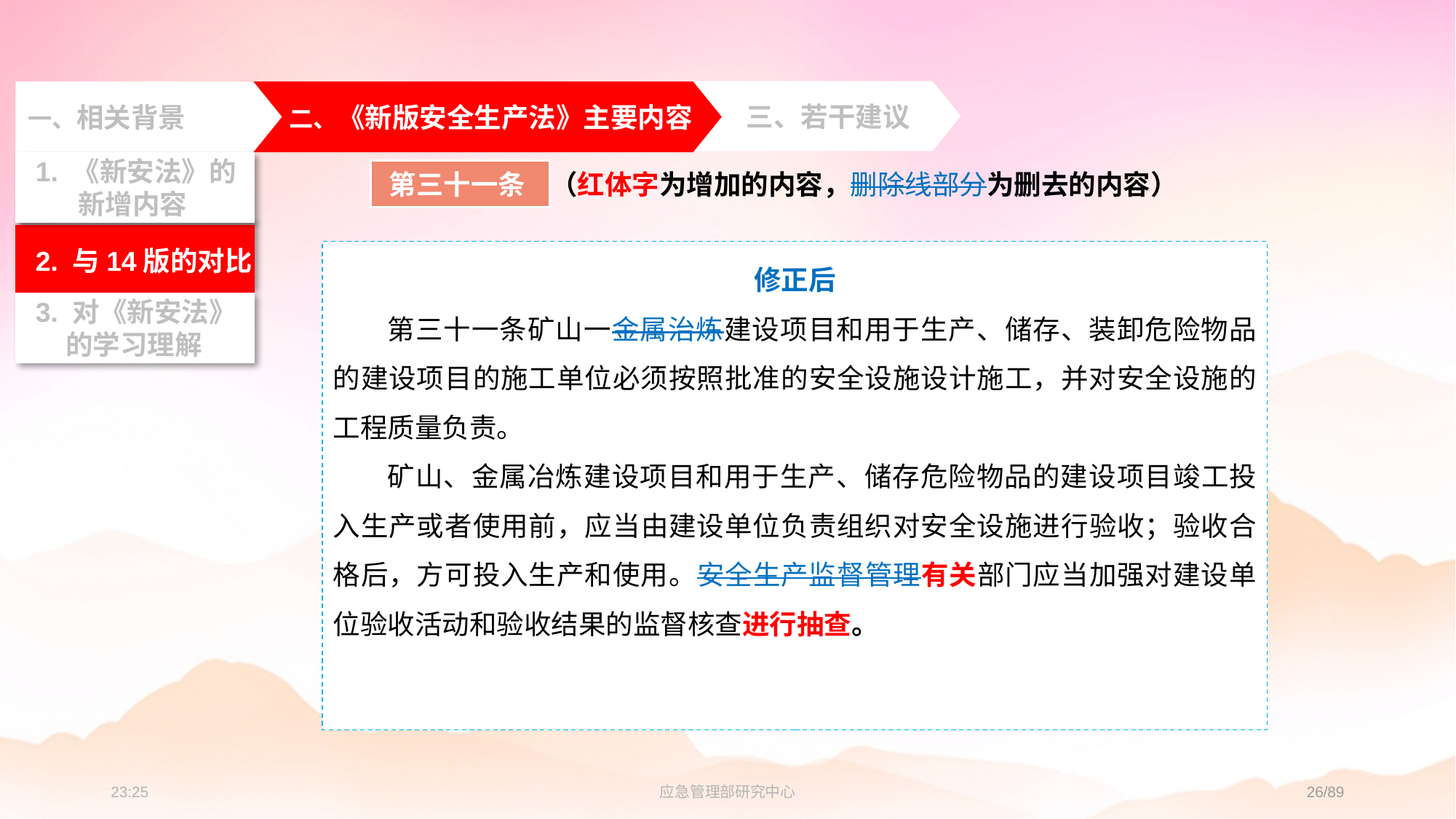

三、若干建议
一、相关背景
     二、《新版安全生产法》主要内容
 2. 与14版的对比
 3. 对《新安法》
     的学习理解
 1. 《新安法》的
       新增内容
第三十一条
（红体字为增加的内容，删除线部分为删去的内容）
修正后
第三十一条矿山一金属治炼建设项目和用于生产、储存、装卸危险物品的建设项目的施工单位必须按照批准的安全设施设计施工，并对安全设施的工程质量负责。
矿山、金属冶炼建设项目和用于生产、储存危险物品的建设项目竣工投入生产或者使用前，应当由建设单位负责组织对安全设施进行验收；验收合格后，方可投入生产和使用。安全生产监督管理有关部门应当加强对建设单位验收活动和验收结果的监督核查进行抽查。
23:25
应急管理部研究中心
26/89